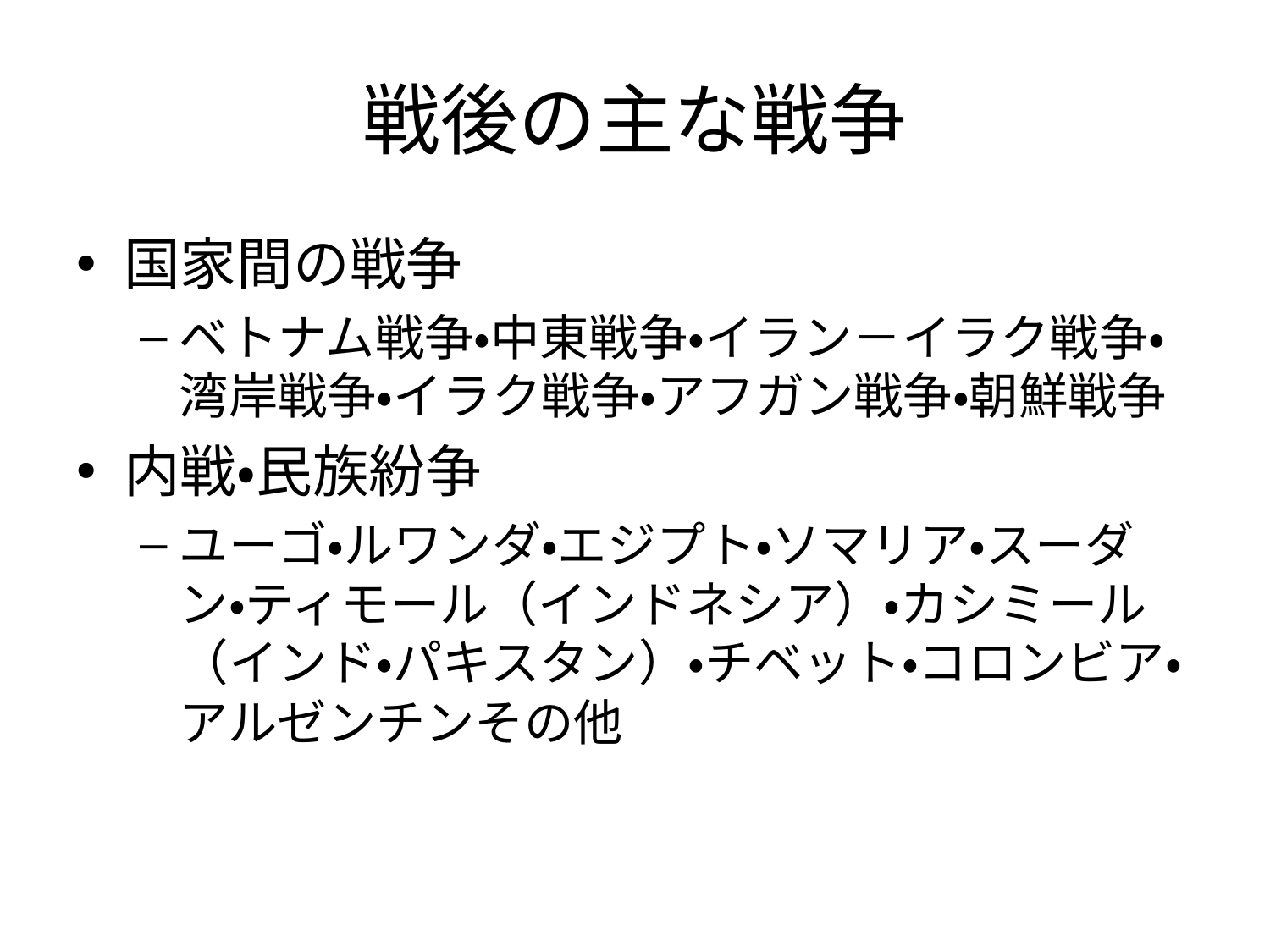

# 戦後の主な戦争
国家間の戦争
ベトナム戦争・中東戦争・イラン－イラク戦争・湾岸戦争・イラク戦争・アフガン戦争・朝鮮戦争
内戦・民族紛争
ユーゴ・ルワンダ・エジプト・ソマリア・スーダン・ティモール（インドネシア）・カシミール（インド・パキスタン）・チベット・コロンビア・アルゼンチンその他